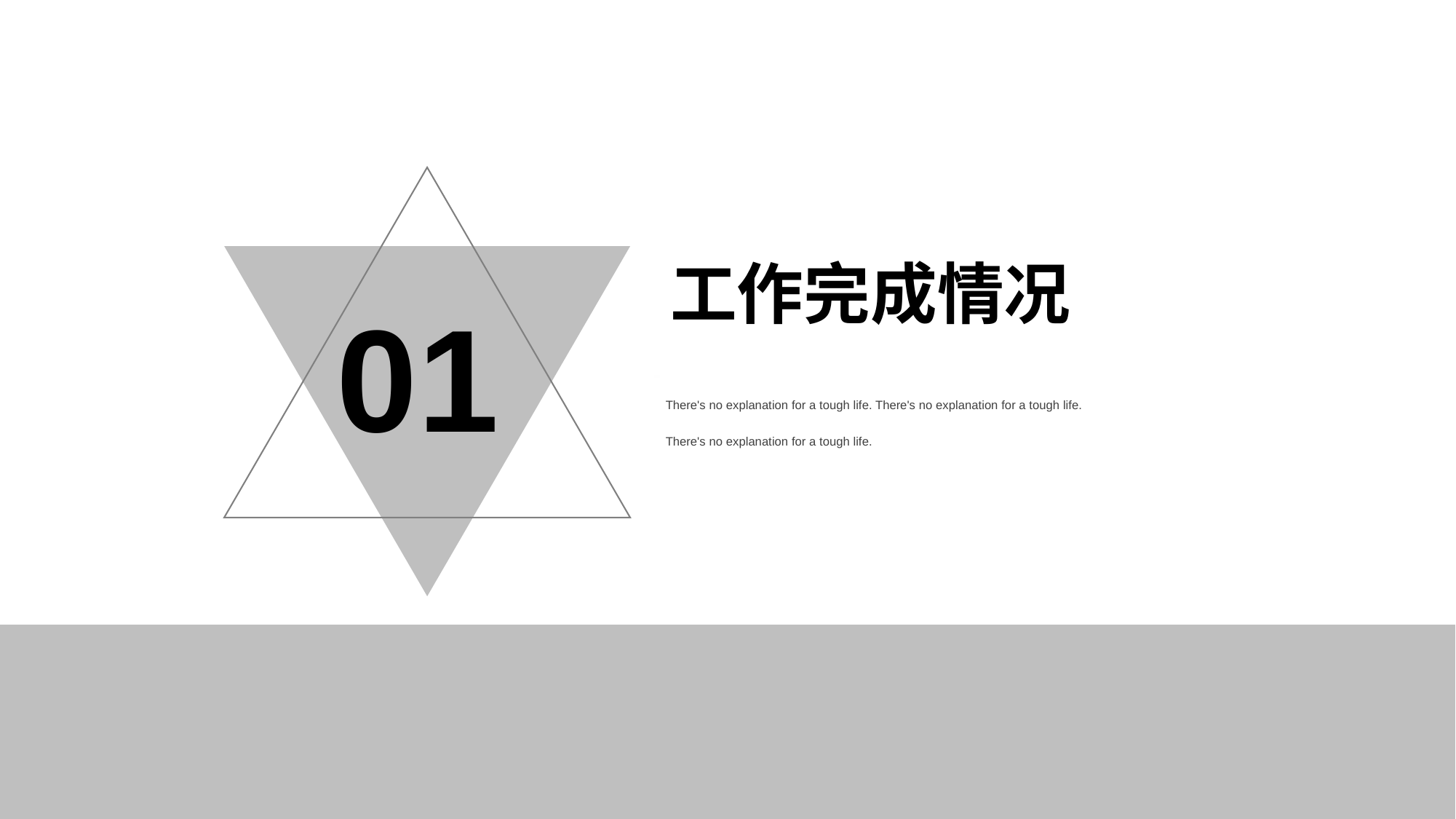

工作完成情况
01
There's no explanation for a tough life. There's no explanation for a tough life. There's no explanation for a tough life.